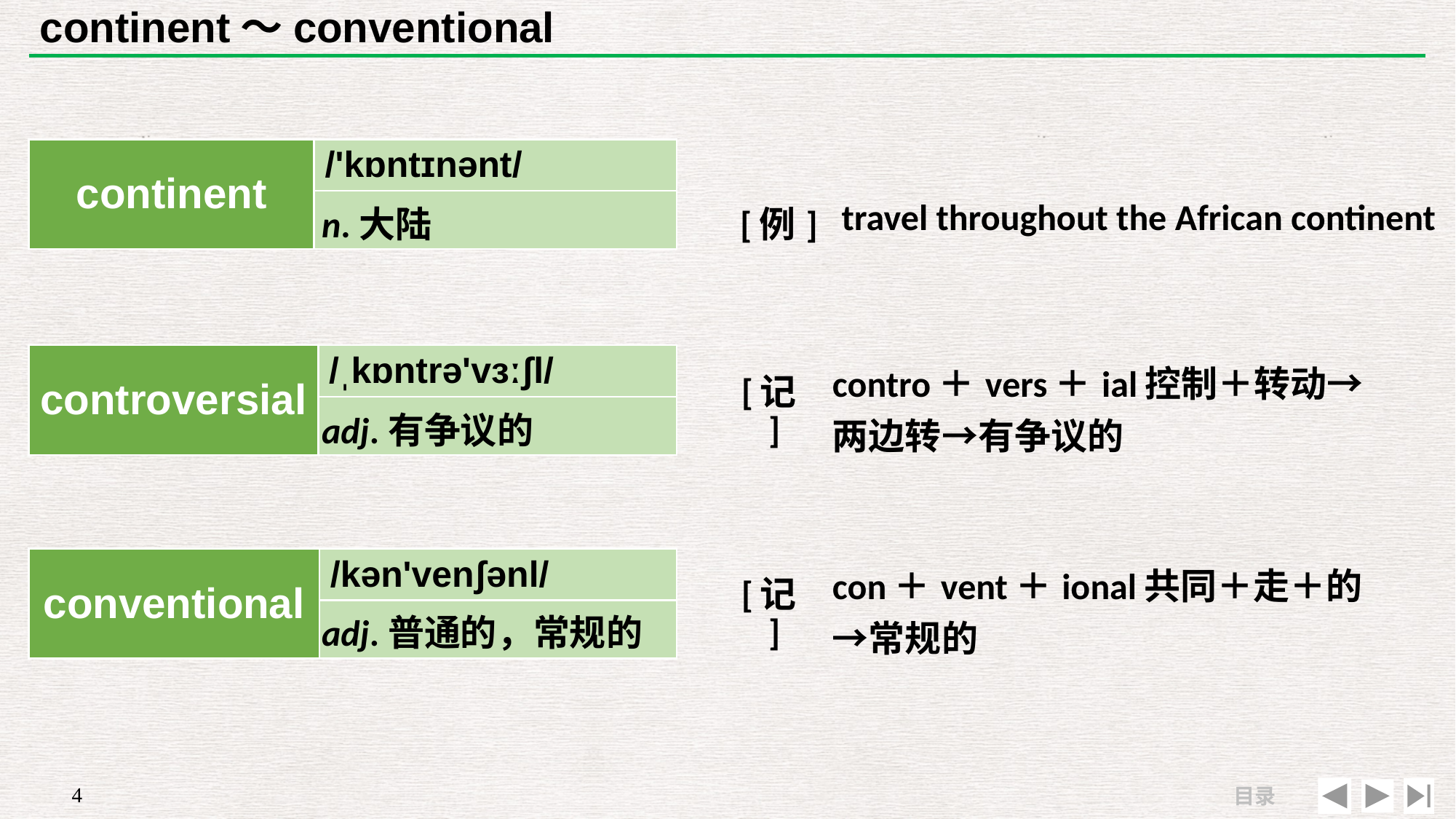

# continent～conventional

| continent | /'kɒntɪnənt/ |
| --- | --- |
|  |  |
|  |  |
| --- | --- |
| [例] | travel throughout the African continent |
n.大陆
| controversial | /ˌkɒntrə'vɜːʃl/ |
| --- | --- |
|  |  |
| [记] | contro＋vers＋ial控制＋转动→ 两边转→有争议的 |
| --- | --- |
|  |  |
adj.有争议的
| conventional | /kən'venʃənl/ |
| --- | --- |
|  |  |
| [记] | con＋vent＋ional共同＋走＋的→常规的 |
| --- | --- |
|  |  |
adj.普通的，常规的